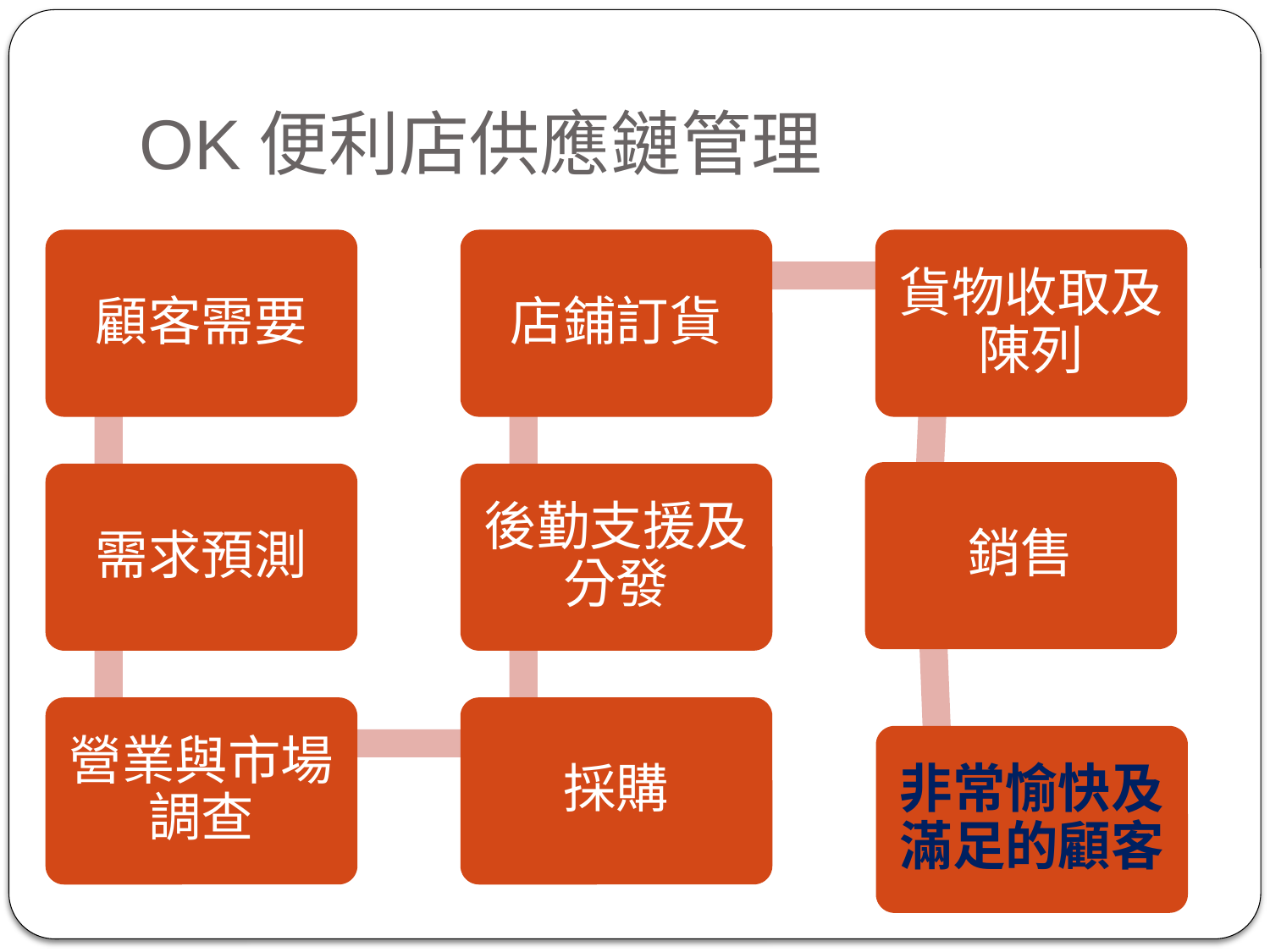

# OK便利店供應鏈管理
顧客需要
需求預測
營業與市場調查
採購
後勤支援及分發
店鋪訂貨
貨物收取及陳列
銷售
非常愉快及滿足的顧客